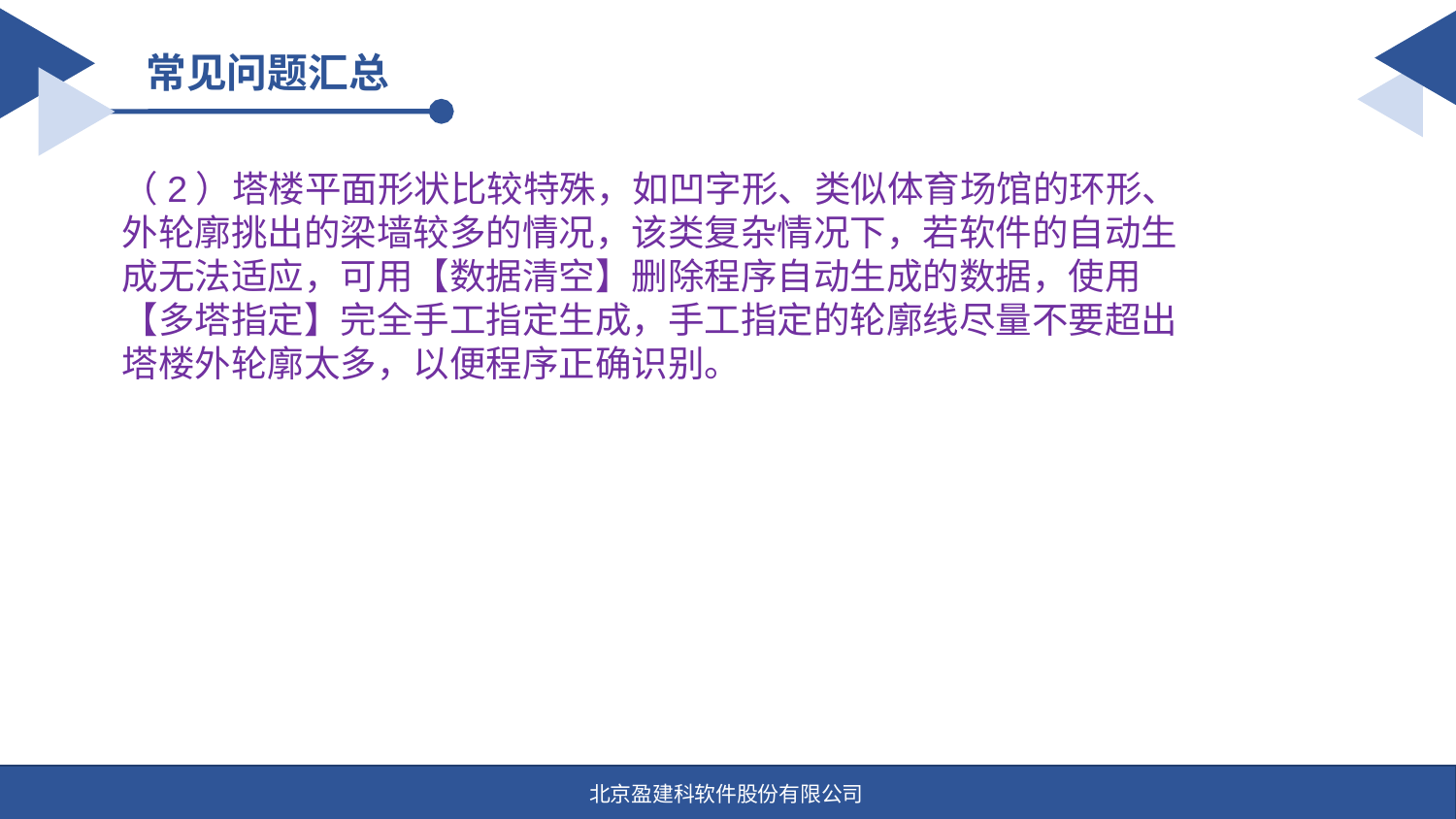

常见问题汇总

（2）塔楼平面形状比较特殊，如凹字形、类似体育场馆的环形、外轮廓挑出的梁墙较多的情况，该类复杂情况下，若软件的自动生成无法适应，可用【数据清空】删除程序自动生成的数据，使用【多塔指定】完全手工指定生成，手工指定的轮廓线尽量不要超出塔楼外轮廓太多，以便程序正确识别。